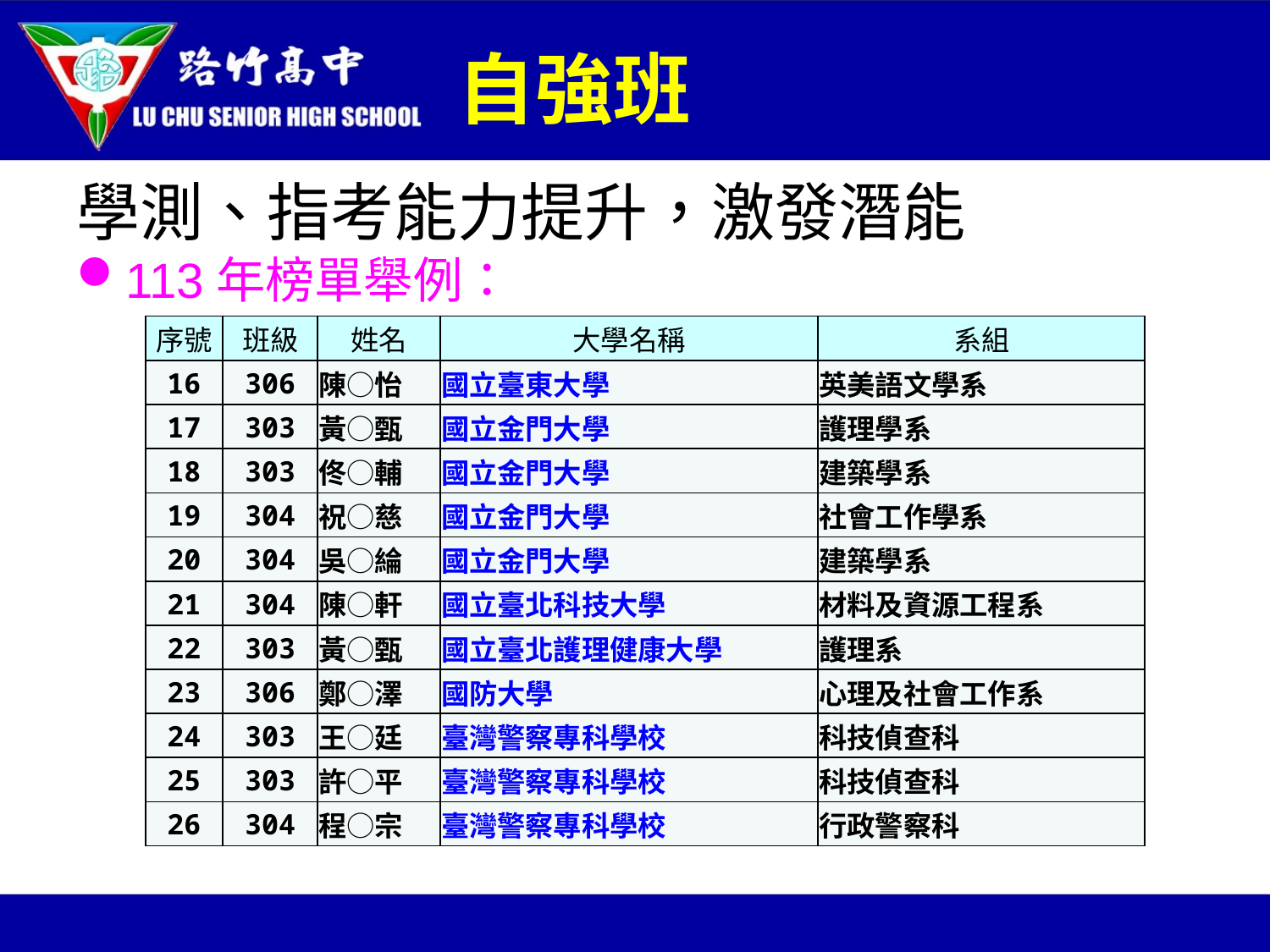

# 自強班
學測、指考能力提升，激發潛能
113年榜單舉例：

| 序號 | 班級 | 姓名 | 大學名稱 | 系組 |
| --- | --- | --- | --- | --- |
| 16 | 306 | 陳○怡 | 國立臺東大學 | 英美語文學系 |
| 17 | 303 | 黃○甄 | 國立金門大學 | 護理學系 |
| 18 | 303 | 佟○輔 | 國立金門大學 | 建築學系 |
| 19 | 304 | 祝○慈 | 國立金門大學 | 社會工作學系 |
| 20 | 304 | 吳○綸 | 國立金門大學 | 建築學系 |
| 21 | 304 | 陳○軒 | 國立臺北科技大學 | 材料及資源工程系 |
| 22 | 303 | 黃○甄 | 國立臺北護理健康大學 | 護理系 |
| 23 | 306 | 鄭○澤 | 國防大學 | 心理及社會工作系 |
| 24 | 303 | 王○廷 | 臺灣警察專科學校 | 科技偵查科 |
| 25 | 303 | 許○平 | 臺灣警察專科學校 | 科技偵查科 |
| 26 | 304 | 程○宗 | 臺灣警察專科學校 | 行政警察科 |